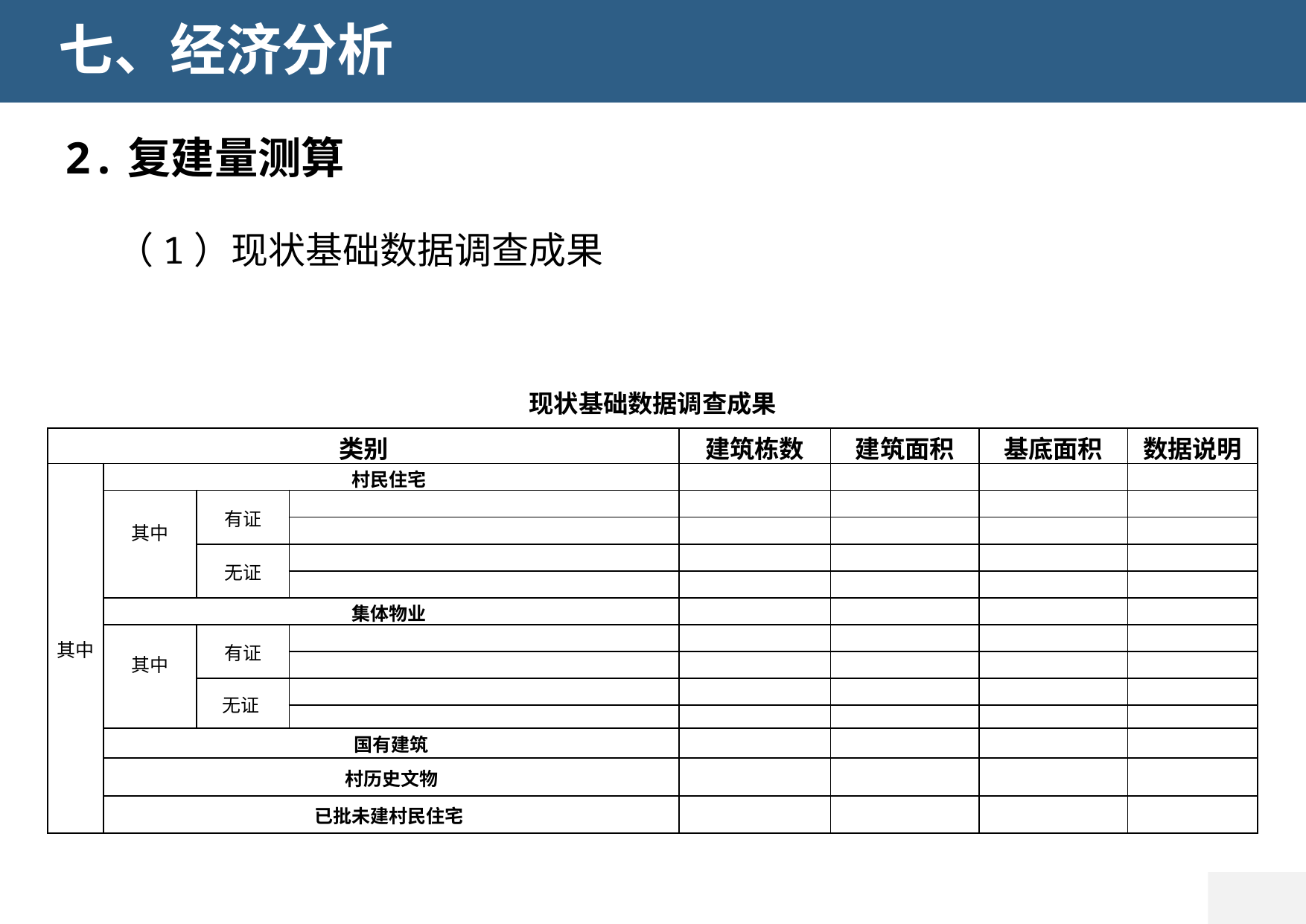

七、经济分析
2.复建量测算
（1）现状基础数据调查成果
现状基础数据调查成果
| 类别 |  |  |  | 建筑栋数 | 建筑面积 | 基底面积 | 数据说明 |
| --- | --- | --- | --- | --- | --- | --- | --- |
| 其中 | 村民住宅 |  |  |  |  |  |  |
|  | 其中 | 有证 |  |  |  |  |  |
|  |  |  |  |  |  |  |  |
|  |  | 无证 |  |  |  |  |  |
|  |  |  |  |  |  |  |  |
|  | 集体物业 |  |  |  |  |  |  |
|  | 其中 | 有证 |  |  |  |  |  |
|  |  |  |  |  |  |  |  |
|  |  | 无证 |  |  |  |  |  |
|  |  |  |  |  |  |  |  |
|  | 国有建筑 |  |  |  |  |  |  |
|  | 村历史文物 |  |  |  |  |  |  |
|  | 已批未建村民住宅 |  |  |  |  |  |  |
27